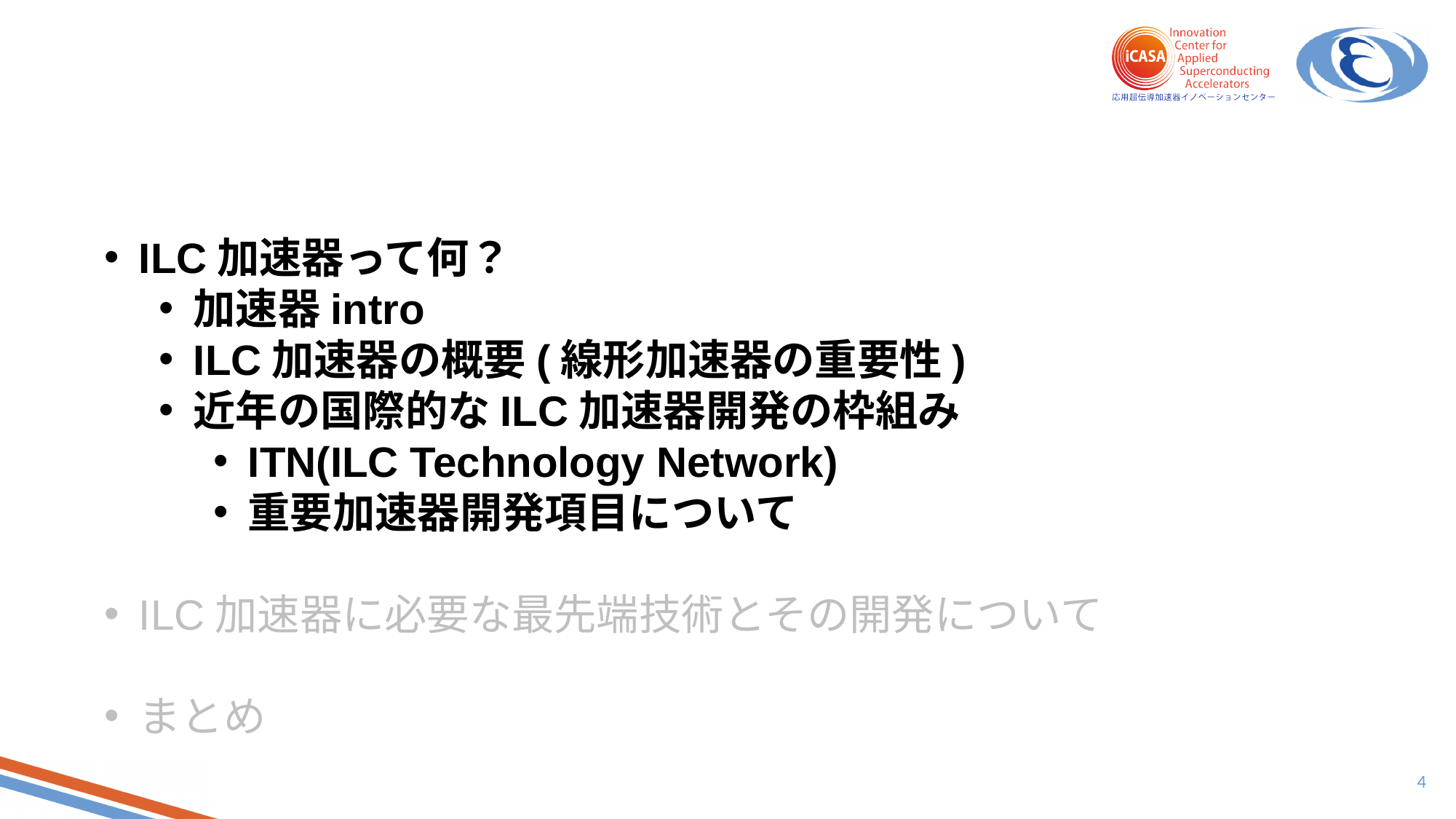

ILC加速器って何？
加速器intro
ILC加速器の概要(線形加速器の重要性)
近年の国際的なILC加速器開発の枠組み
ITN(ILC Technology Network)
重要加速器開発項目について

ILC加速器に必要な最先端技術とその開発について

まとめ
4